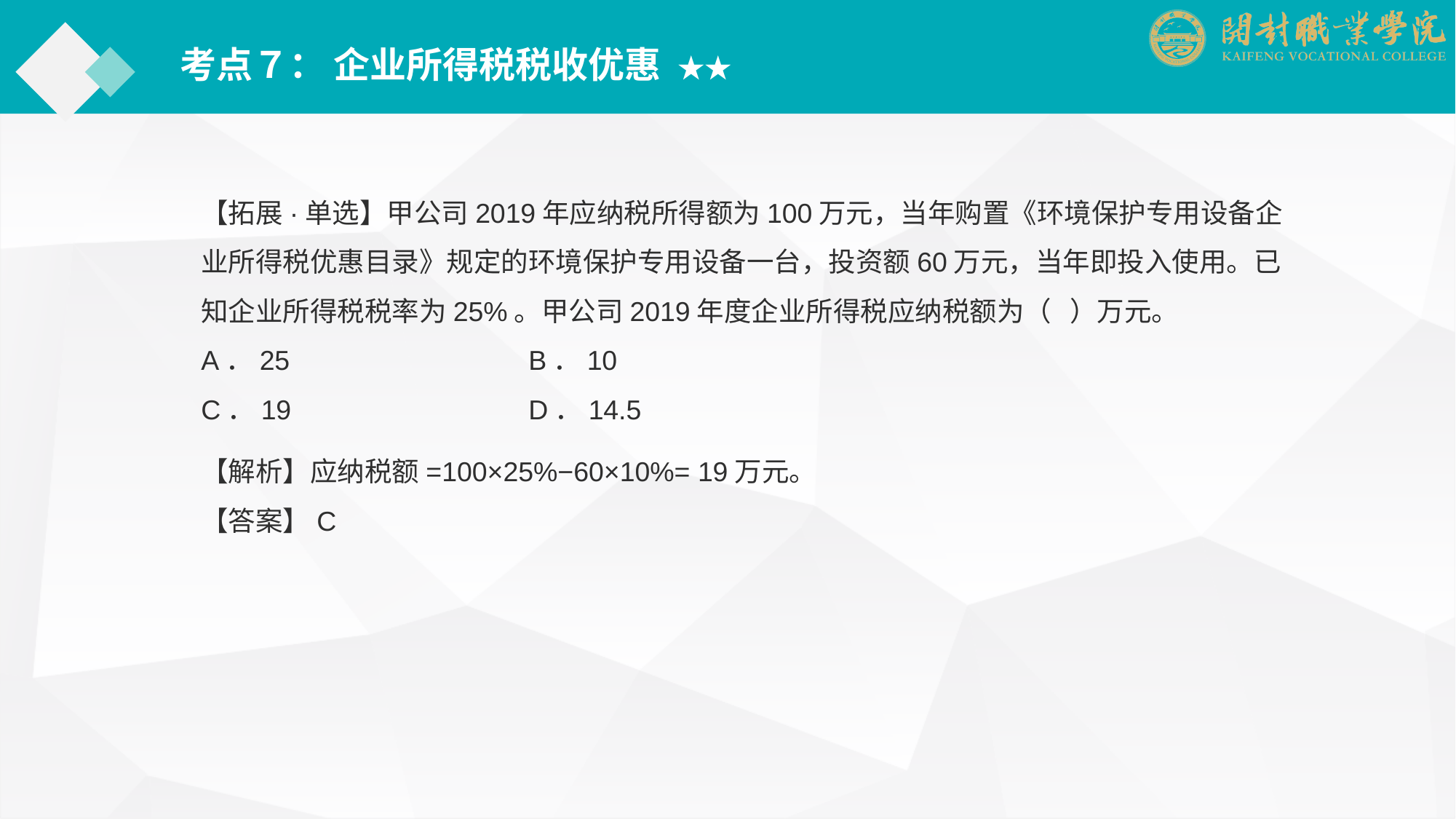

考点７： 企业所得税税收优惠  ★★
【拓展·单选】甲公司2019年应纳税所得额为100万元，当年购置《环境保护专用设备企业所得税优惠目录》规定的环境保护专用设备一台，投资额60万元，当年即投入使用。已知企业所得税税率为25%。甲公司2019年度企业所得税应纳税额为（   ）万元。
A．25			B．10
C．19			D．14.5
【解析】应纳税额=100×25%−60×10%= 19万元。
【答案】C